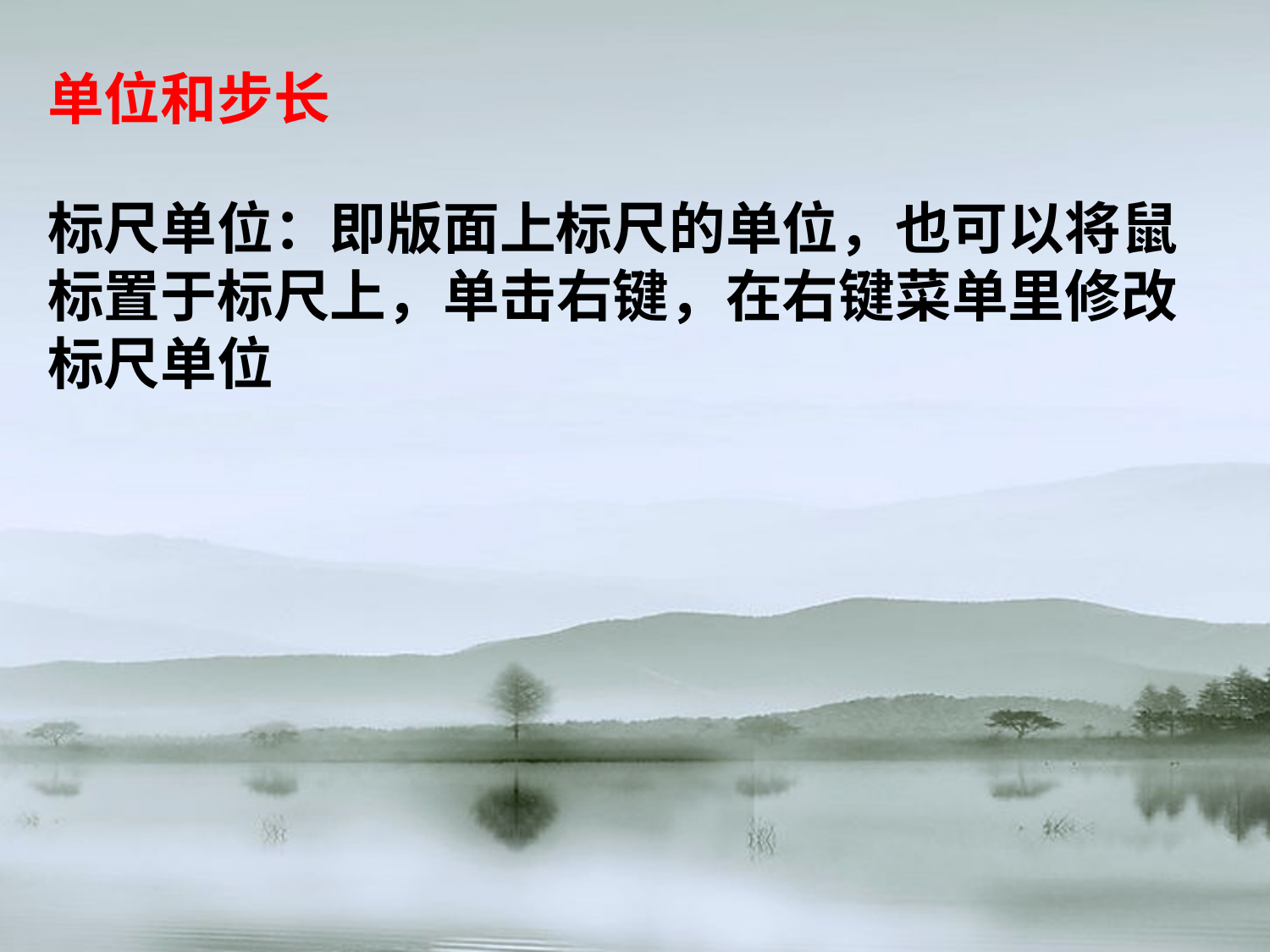

# 单位和步长
标尺单位：即版面上标尺的单位，也可以将鼠标置于标尺上，单击右键，在右键菜单里修改标尺单位